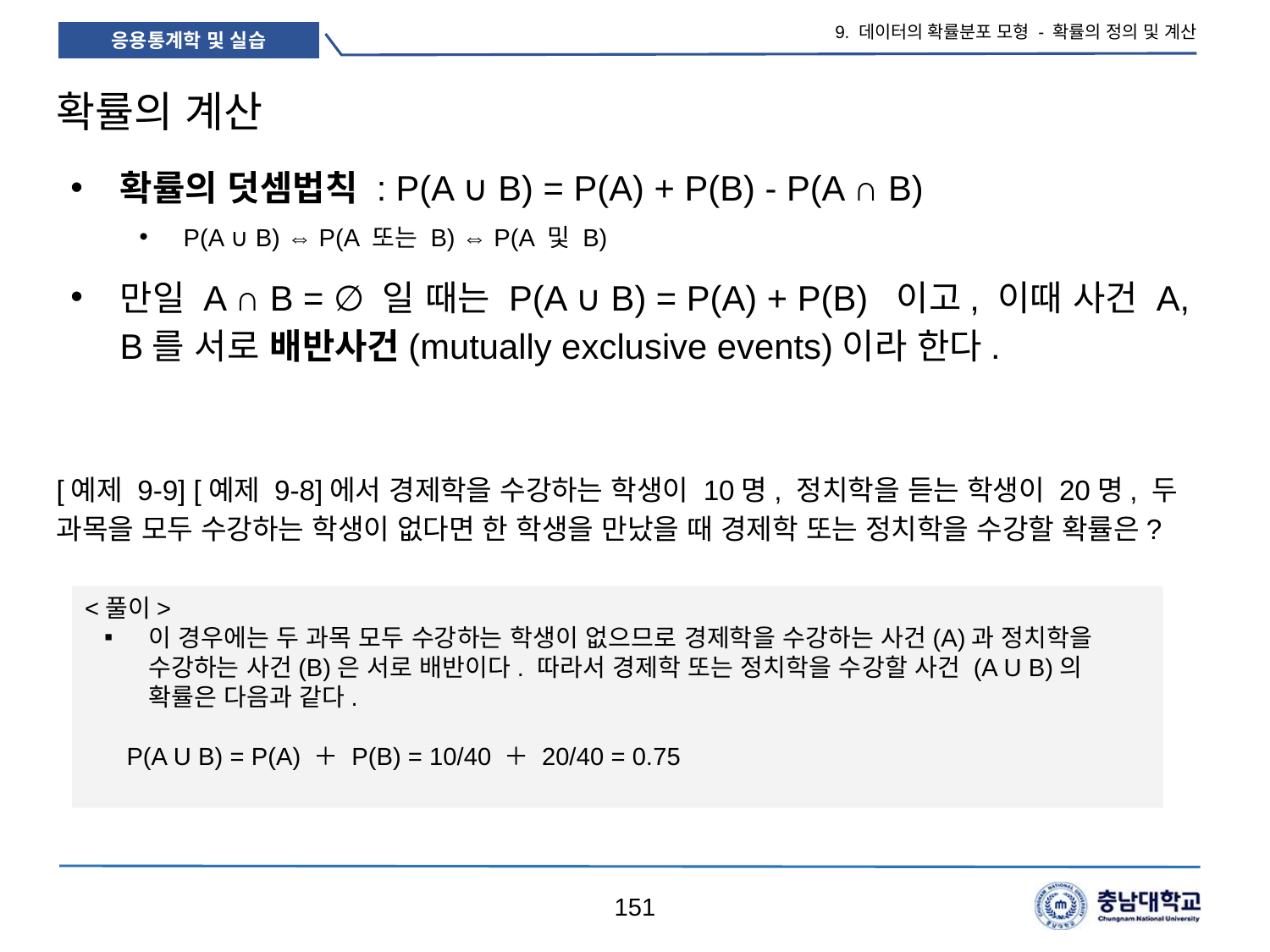

9. 데이터의 확률분포 모형 - 확률의 정의 및 계산
# 확률의 계산
확률의 덧셈법칙 : P(A ∪ B) = P(A) + P(B) - P(A ∩ B)
P(A ∪ B) ⇔ P(A 또는 B) ⇔ P(A 및 B)
만일 A ∩ B = ∅ 일 때는 P(A ∪ B) = P(A) + P(B)  이고, 이때 사건 A, B를 서로 배반사건(mutually exclusive events)이라 한다.
[예제 9-9] [예제 9-8]에서 경제학을 수강하는 학생이 10명, 정치학을 듣는 학생이 20명, 두 과목을 모두 수강하는 학생이 없다면 한 학생을 만났을 때 경제학 또는 정치학을 수강할 확률은?
<풀이>
이 경우에는 두 과목 모두 수강하는 학생이 없으므로 경제학을 수강하는 사건(A)과 정치학을 수강하는 사건(B)은 서로 배반이다. 따라서 경제학 또는 정치학을 수강할 사건 (A U B)의 확률은 다음과 같다.

      P(A U B) = P(A) ＋ P(B) = 10/40 ＋ 20/40 = 0.75
151